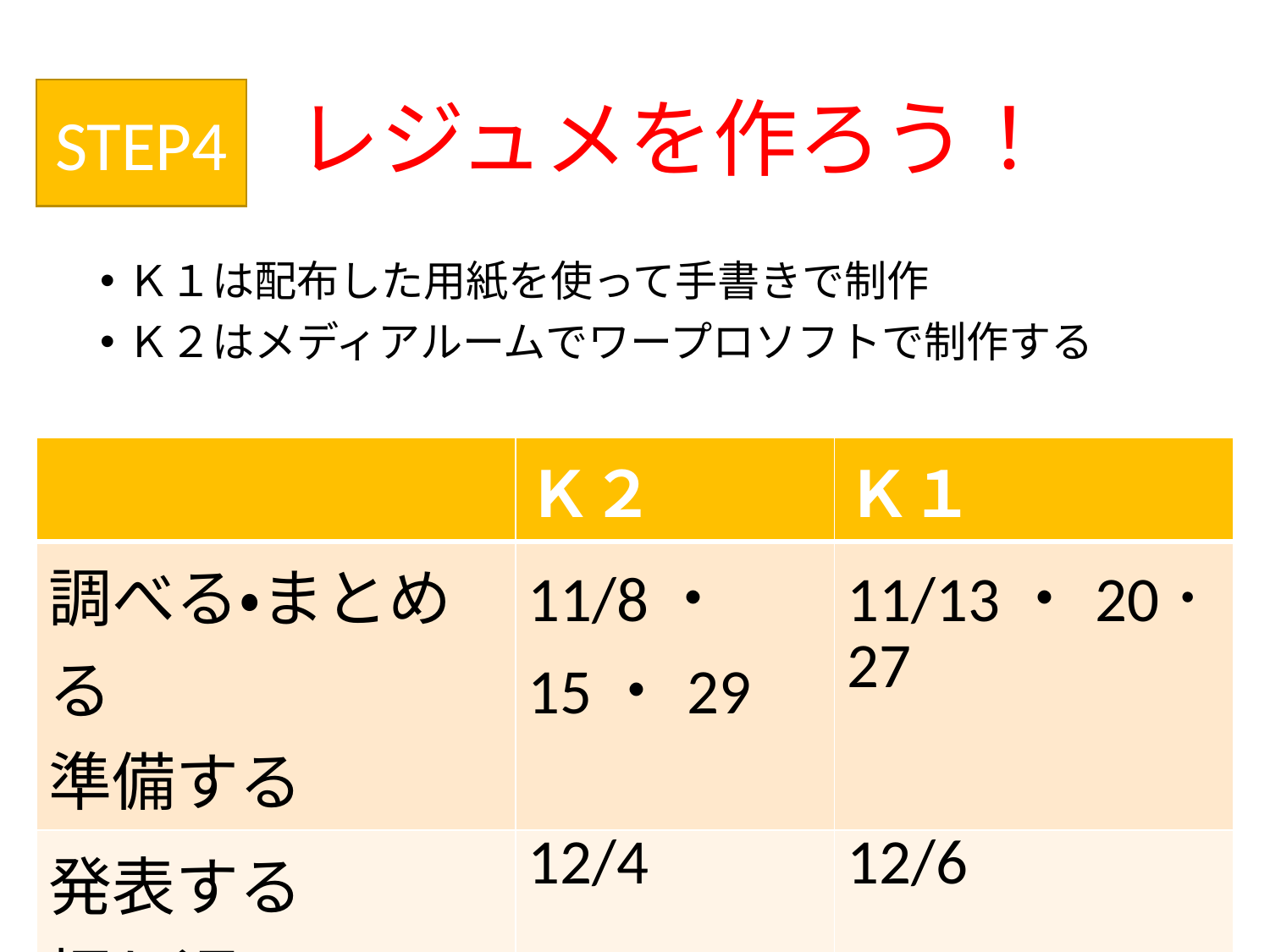

# レジュメを作ろう！
STEP4
Ｋ１は配布した用紙を使って手書きで制作
Ｋ２はメディアルームでワープロソフトで制作する

|  | Ｋ２ | Ｋ１ |
| --- | --- | --- |
| 調べる・まとめる 準備する | 11/8・15・29 | 11/13・20･ 27 |
| 発表する 振り返る | 12/4 | 12/6 |